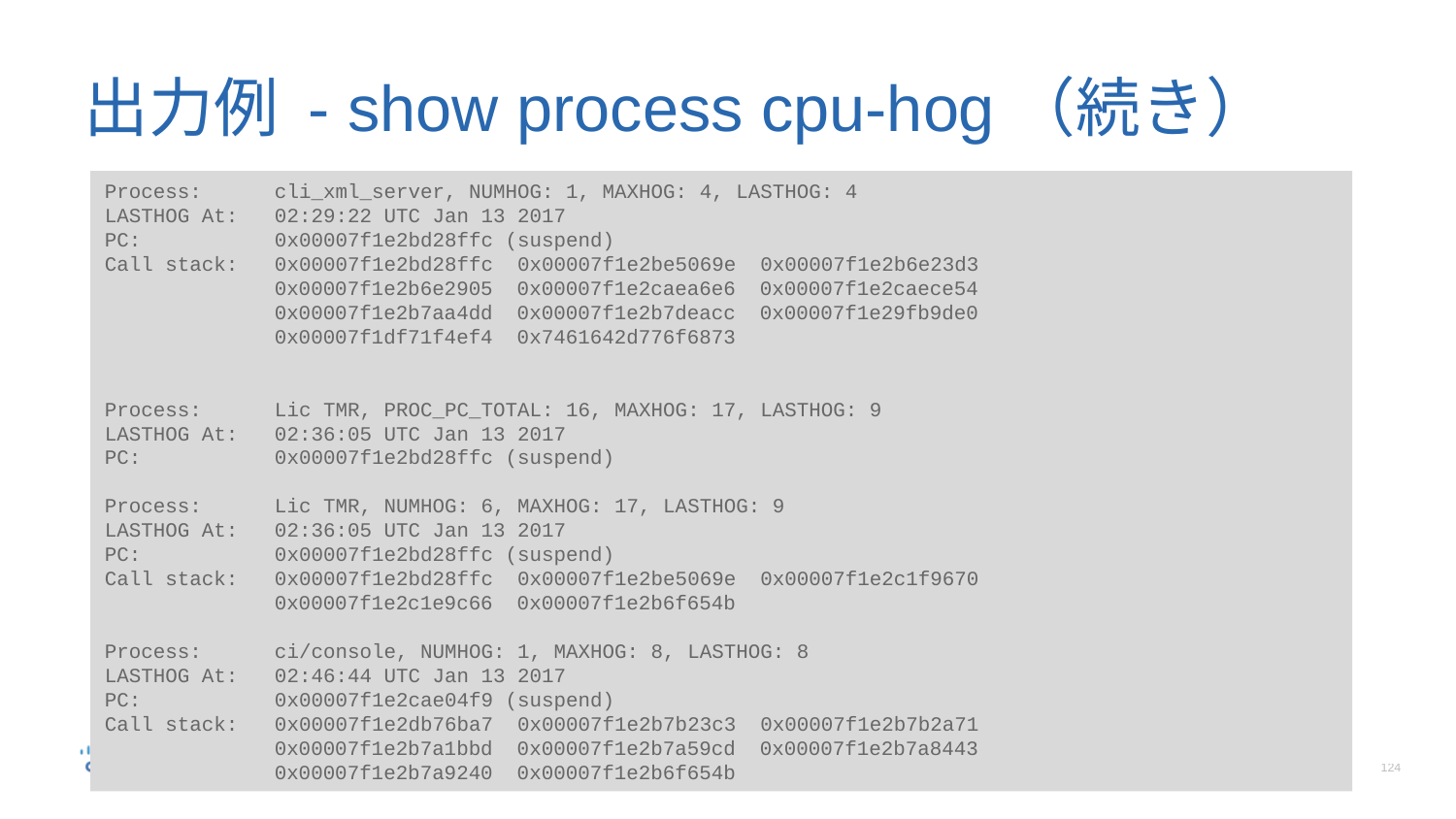

# 出力例 - show process cpu-hog（続き）
Process:      cli_xml_server, NUMHOG: 1, MAXHOG: 4, LASTHOG: 4
LASTHOG At:   02:29:22 UTC Jan 13 2017
PC:           0x00007f1e2bd28ffc (suspend)
Call stack:   0x00007f1e2bd28ffc  0x00007f1e2be5069e  0x00007f1e2b6e23d3
              0x00007f1e2b6e2905  0x00007f1e2caea6e6  0x00007f1e2caece54
              0x00007f1e2b7aa4dd  0x00007f1e2b7deacc  0x00007f1e29fb9de0
              0x00007f1df71f4ef4  0x7461642d776f6873

Process:      Lic TMR, PROC_PC_TOTAL: 16, MAXHOG: 17, LASTHOG: 9
LASTHOG At:   02:36:05 UTC Jan 13 2017
PC:           0x00007f1e2bd28ffc (suspend)

Process:      Lic TMR, NUMHOG: 6, MAXHOG: 17, LASTHOG: 9
LASTHOG At:   02:36:05 UTC Jan 13 2017
PC:           0x00007f1e2bd28ffc (suspend)
Call stack:   0x00007f1e2bd28ffc  0x00007f1e2be5069e  0x00007f1e2c1f9670
              0x00007f1e2c1e9c66  0x00007f1e2b6f654b

Process:      ci/console, NUMHOG: 1, MAXHOG: 8, LASTHOG: 8
LASTHOG At:   02:46:44 UTC Jan 13 2017
PC:           0x00007f1e2cae04f9 (suspend)
Call stack:   0x00007f1e2db76ba7  0x00007f1e2b7b23c3  0x00007f1e2b7b2a71
              0x00007f1e2b7a1bbd  0x00007f1e2b7a59cd  0x00007f1e2b7a8443
              0x00007f1e2b7a9240  0x00007f1e2b6f654b